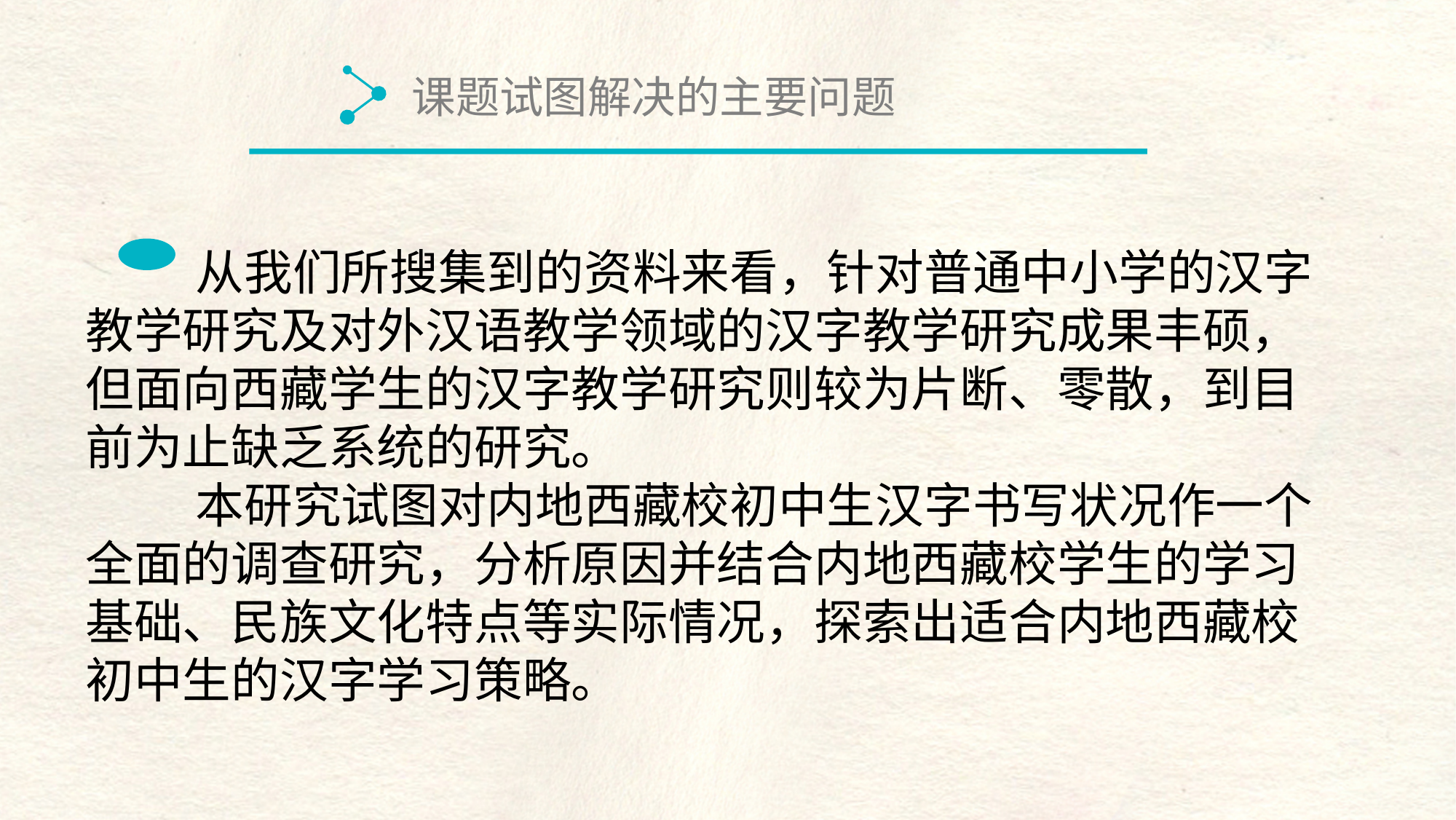

课题试图解决的主要问题

         从我们所搜集到的资料来看，针对普通中小学的汉字教学研究及对外汉语教学领域的汉字教学研究成果丰硕，但面向西藏学生的汉字教学研究则较为片断、零散，到目前为止缺乏系统的研究。
         本研究试图对内地西藏校初中生汉字书写状况作一个全面的调查研究，分析原因并结合内地西藏校学生的学习基础、民族文化特点等实际情况，探索出适合内地西藏校初中生的汉字学习策略。